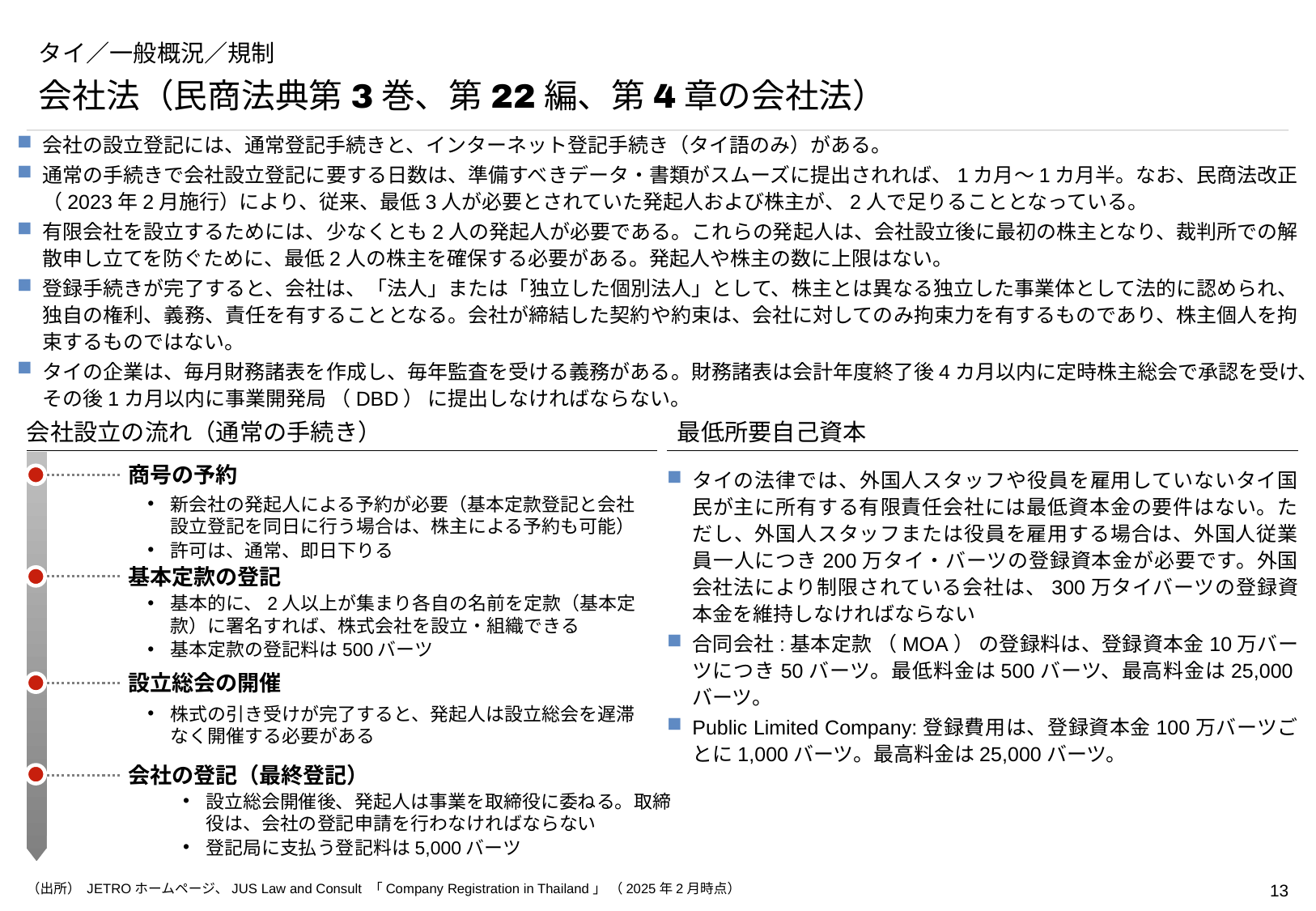

# タイ／一般概況／規制
会社法（民商法典第3巻、第22編、第4章の会社法）
会社の設立登記には、通常登記手続きと、インターネット登記手続き（タイ語のみ）がある。
通常の手続きで会社設立登記に要する日数は、準備すべきデータ・書類がスムーズに提出されれば、1カ月～1カ月半。なお、民商法改正（2023年2月施行）により、従来、最低3人が必要とされていた発起人および株主が、2人で足りることとなっている。
有限会社を設立するためには、少なくとも2人の発起人が必要である。これらの発起人は、会社設立後に最初の株主となり、裁判所での解散申し立てを防ぐために、最低2人の株主を確保する必要がある。発起人や株主の数に上限はない。
登録手続きが完了すると、会社は、「法人」または「独立した個別法人」として、株主とは異なる独立した事業体として法的に認められ、独自の権利、義務、責任を有することとなる。会社が締結した契約や約束は、会社に対してのみ拘束力を有するものであり、株主個人を拘束するものではない。
タイの企業は、毎月財務諸表を作成し、毎年監査を受ける義務がある。財務諸表は会計年度終了後4カ月以内に定時株主総会で承認を受け、その後1カ月以内に事業開発局 （DBD） に提出しなければならない。
会社設立の流れ（通常の手続き）
最低所要自己資本
商号の予約

タイの法律では、外国人スタッフや役員を雇用していないタイ国民が主に所有する有限責任会社には最低資本金の要件はない。ただし、外国人スタッフまたは役員を雇用する場合は、外国人従業員一人につき200万タイ・バーツの登録資本金が必要です。外国会社法により制限されている会社は、300万タイバーツの登録資本金を維持しなければならない
合同会社:基本定款 （MOA） の登録料は、登録資本金10万バーツにつき50バーツ。最低料金は500バーツ、最高料金は25,000バーツ。
Public Limited Company:登録費用は、登録資本金100万バーツごとに1,000バーツ。最高料金は25,000バーツ。

新会社の発起人による予約が必要（基本定款登記と会社設立登記を同日に行う場合は、株主による予約も可能）
許可は、通常、即日下りる
基本定款の登記

基本的に、2人以上が集まり各自の名前を定款（基本定款）に署名すれば、株式会社を設立・組織できる
基本定款の登記料は500バーツ

設立総会の開催

株式の引き受けが完了すると、発起人は設立総会を遅滞なく開催する必要がある
会社の登記（最終登記）

設立総会開催後、発起人は事業を取締役に委ねる。取締役は、会社の登記申請を行わなければならない
登記局に支払う登記料は5,000バーツ
（出所） JETROホームページ、JUS Law and Consult 「Company Registration in Thailand」 （2025年2月時点）